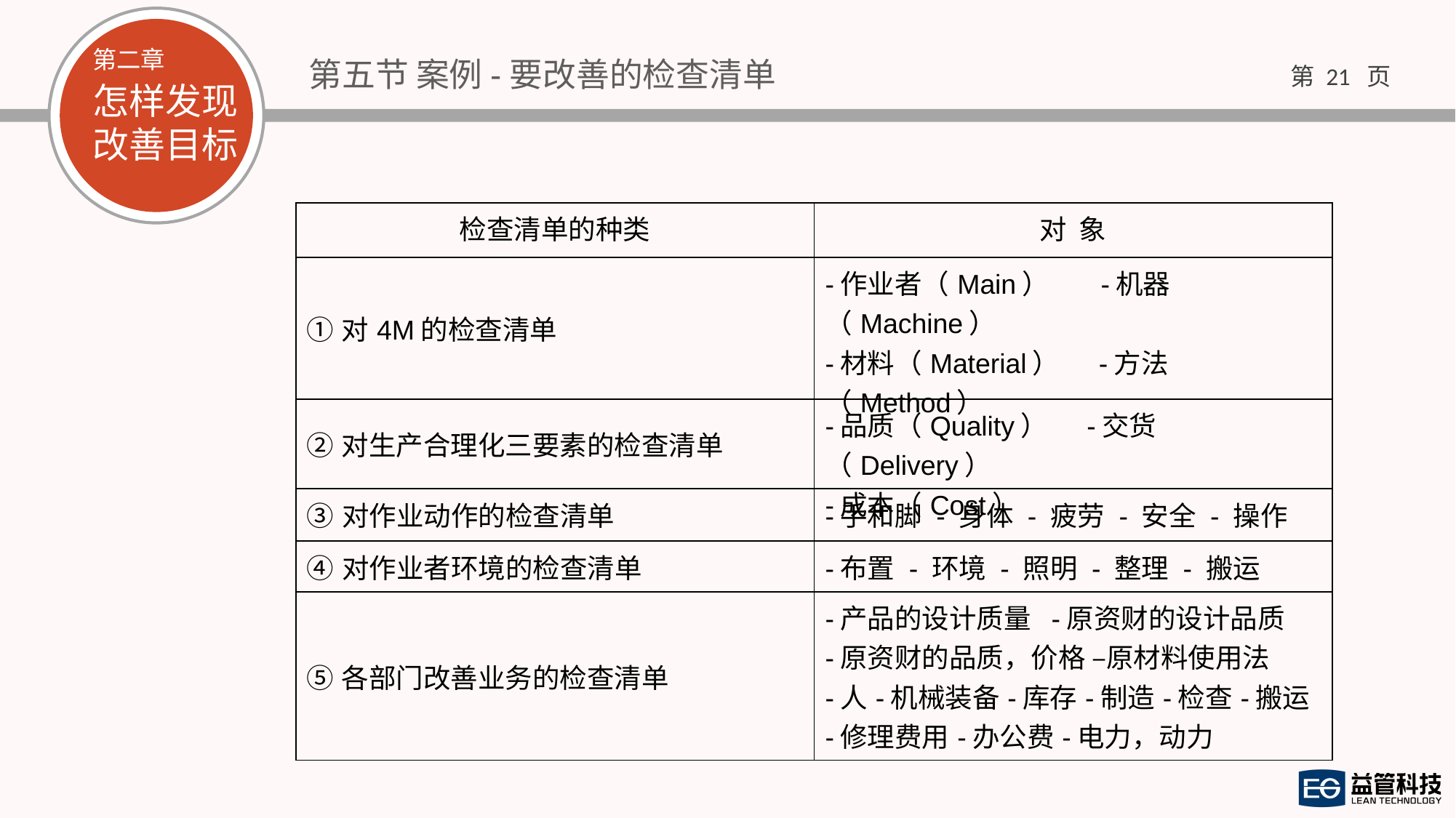

第五节 案例-要改善的检查清单
| 检查清单的种类 | 对 象 |
| --- | --- |
| ①对4M的检查清单 | -作业者（Main） -机器（Machine） -材料（Material） -方法（Method） |
| ②对生产合理化三要素的检查清单 | -品质（Quality） -交货（Delivery） -成本（Cost） |
| ③对作业动作的检查清单 | -手和脚 - 身体 - 疲劳 - 安全 - 操作 |
| ④对作业者环境的检查清单 | -布置 - 环境 - 照明 - 整理 - 搬运 |
| ⑤各部门改善业务的检查清单 | -产品的设计质量 -原资财的设计品质 -原资财的品质，价格 –原材料使用法 -人-机械装备-库存-制造-检查-搬运 -修理费用-办公费-电力，动力 |